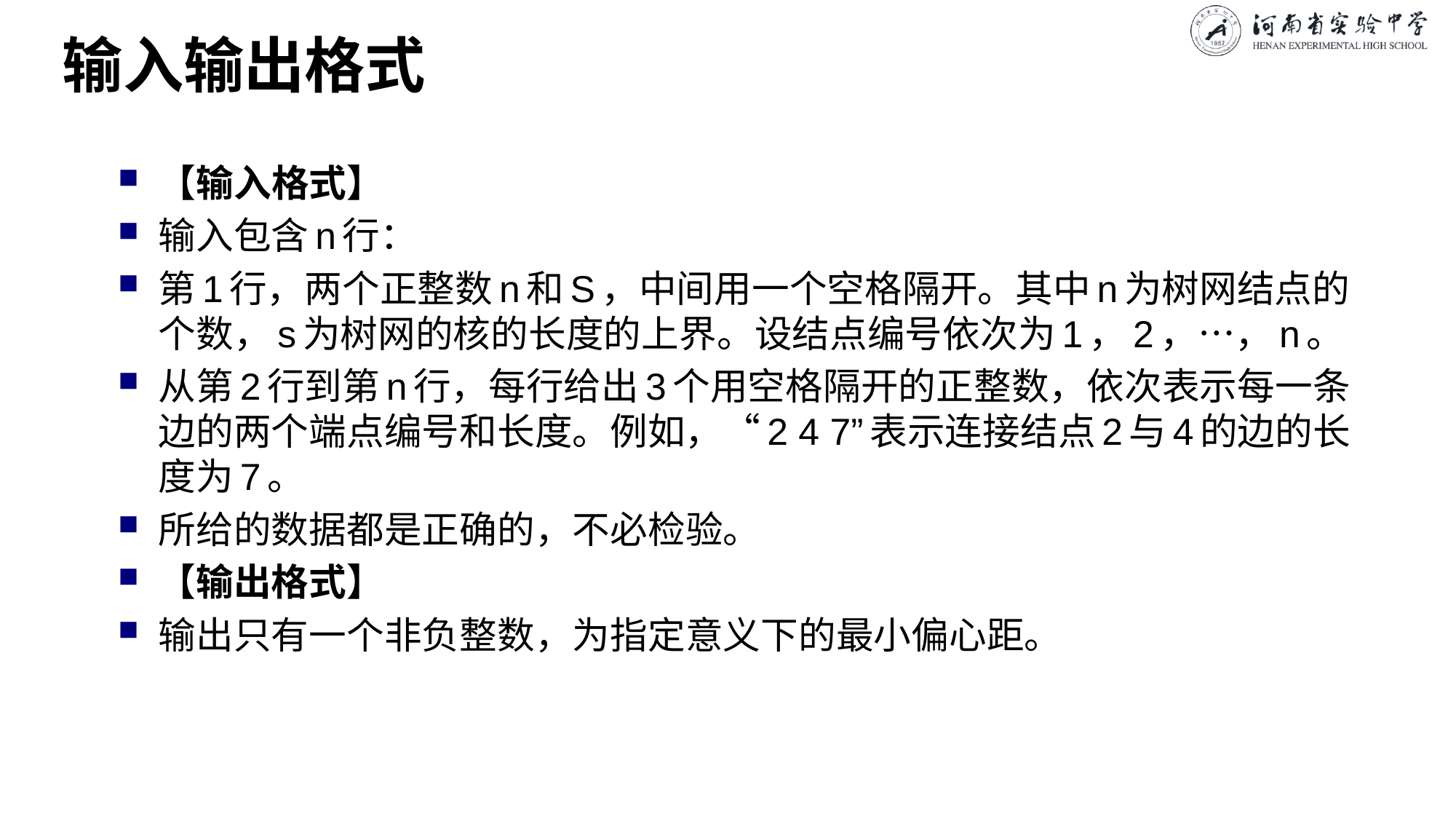

# 输入输出格式
【输入格式】
输入包含n行：
第1行，两个正整数n和S，中间用一个空格隔开。其中n为树网结点的个数，s为树网的核的长度的上界。设结点编号依次为1，2，…，n。
从第2行到第n行，每行给出3个用空格隔开的正整数，依次表示每一条边的两个端点编号和长度。例如，“2 4 7”表示连接结点2与4的边的长度为7。
所给的数据都是正确的，不必检验。
【输出格式】
输出只有一个非负整数，为指定意义下的最小偏心距。